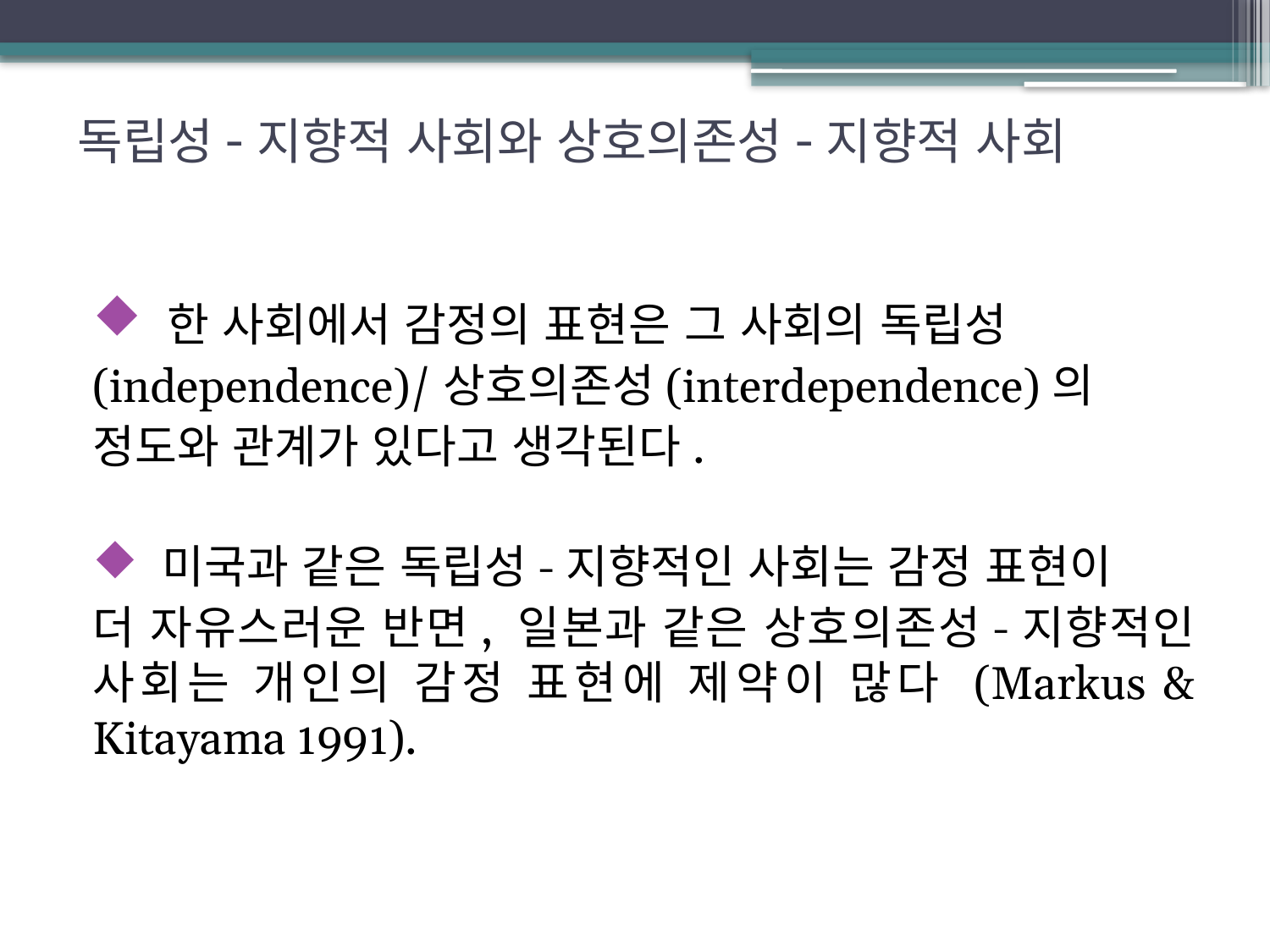

# 독립성-지향적 사회와 상호의존성-지향적 사회
 한 사회에서 감정의 표현은 그 사회의 독립성
(independence)/상호의존성(interdependence)의
정도와 관계가 있다고 생각된다.

 미국과 같은 독립성-지향적인 사회는 감정 표현이
더 자유스러운 반면, 일본과 같은 상호의존성-지향적인 사회는 개인의 감정 표현에 제약이 많다 (Markus & Kitayama 1991).